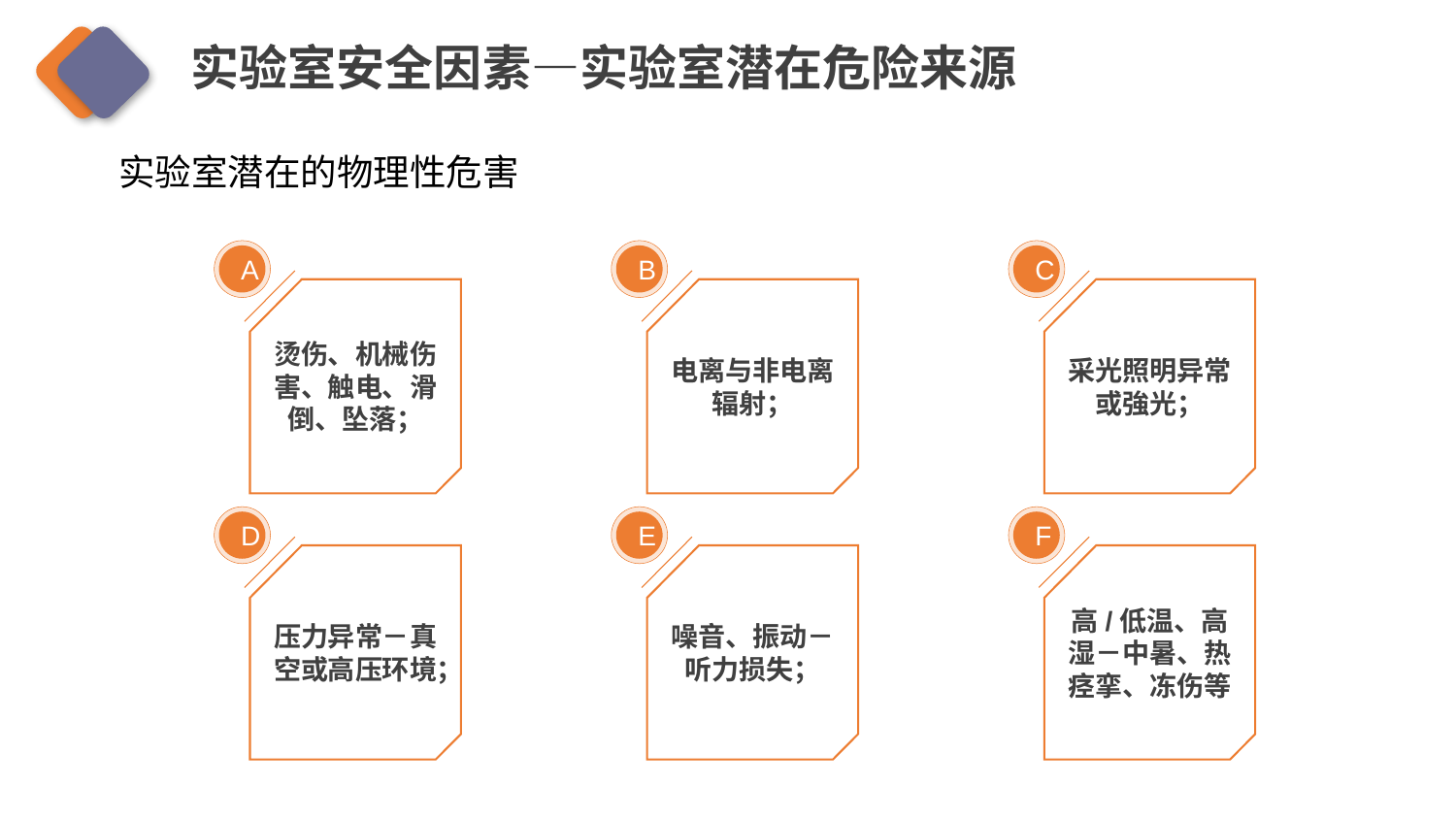

实验室安全因素—实验室潜在危险来源
实验室潜在的物理性危害

A
B
C
烫伤、机械伤害、触电、滑倒、坠落；
电离与非电离辐射；
采光照明异常或強光；

D
E
F
压力异常－真空或高压环境；
噪音、振动－听力损失；
高/低温、高湿－中暑、热痉挛、冻伤等